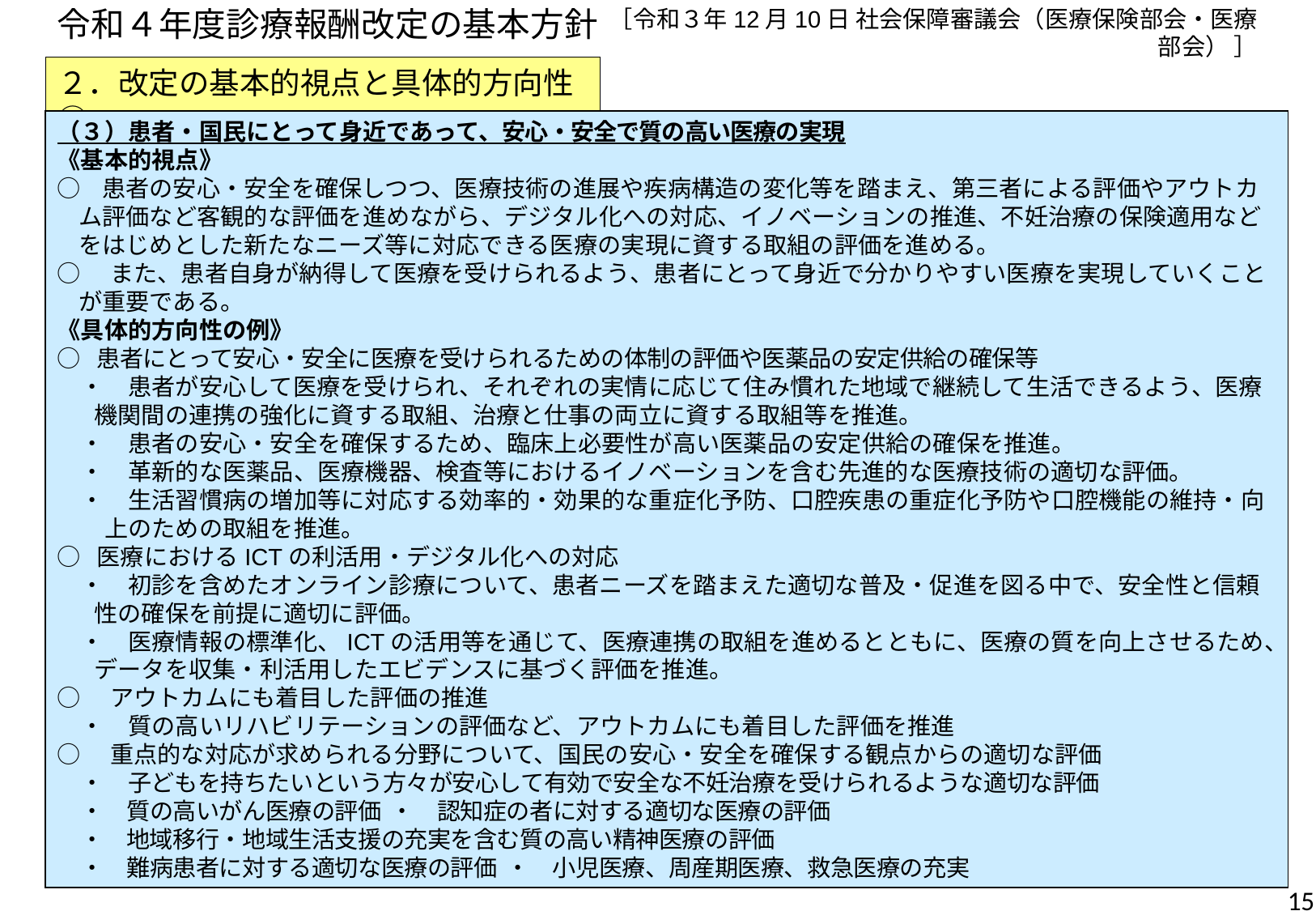

# 令和４年度診療報酬改定の基本方針
［令和３年12月10日 社会保障審議会（医療保険部会・医療部会） ］
２．改定の基本的視点と具体的方向性⑥
（３）患者・国民にとって身近であって、安心・安全で質の高い医療の実現
《基本的視点》
○   患者の安心・安全を確保しつつ、医療技術の進展や疾病構造の変化等を踏まえ、第三者による評価やアウトカ
   ム評価など客観的な評価を進めながら、デジタル化への対応、イノベーションの推進、不妊治療の保険適用など
   をはじめとした新たなニーズ等に対応できる医療の実現に資する取組の評価を進める。
○　また、患者自身が納得して医療を受けられるよう、患者にとって身近で分かりやすい医療を実現していくこと
   が重要である。
《具体的方向性の例》
○  患者にとって安心・安全に医療を受けられるための体制の評価や医薬品の安定供給の確保等
　・　患者が安心して医療を受けられ、それぞれの実情に応じて住み慣れた地域で継続して生活できるよう、医療
      機関間の連携の強化に資する取組、治療と仕事の両立に資する取組等を推進。
　・　患者の安心・安全を確保するため、臨床上必要性が高い医薬品の安定供給の確保を推進。
　・　革新的な医薬品、医療機器、検査等におけるイノベーションを含む先進的な医療技術の適切な評価。
　・　生活習慣病の増加等に対応する効率的・効果的な重症化予防、口腔疾患の重症化予防や口腔機能の維持・向
　　上のための取組を推進。
○  医療におけるICTの利活用・デジタル化への対応
　・　初診を含めたオンライン診療について、患者ニーズを踏まえた適切な普及・促進を図る中で、安全性と信頼
      性の確保を前提に適切に評価。
　・　医療情報の標準化、ICTの活用等を通じて、医療連携の取組を進めるとともに、医療の質を向上させるため、
      データを収集・利活用したエビデンスに基づく評価を推進。
○　アウトカムにも着目した評価の推進
　・　質の高いリハビリテーションの評価など、アウトカムにも着目した評価を推進
○　重点的な対応が求められる分野について、国民の安心・安全を確保する観点からの適切な評価
　・　子どもを持ちたいという方々が安心して有効で安全な不妊治療を受けられるような適切な評価
　・　質の高いがん医療の評価  ・　認知症の者に対する適切な医療の評価
　・　地域移行・地域生活支援の充実を含む質の高い精神医療の評価
　・　難病患者に対する適切な医療の評価  ・　小児医療、周産期医療、救急医療の充実
15